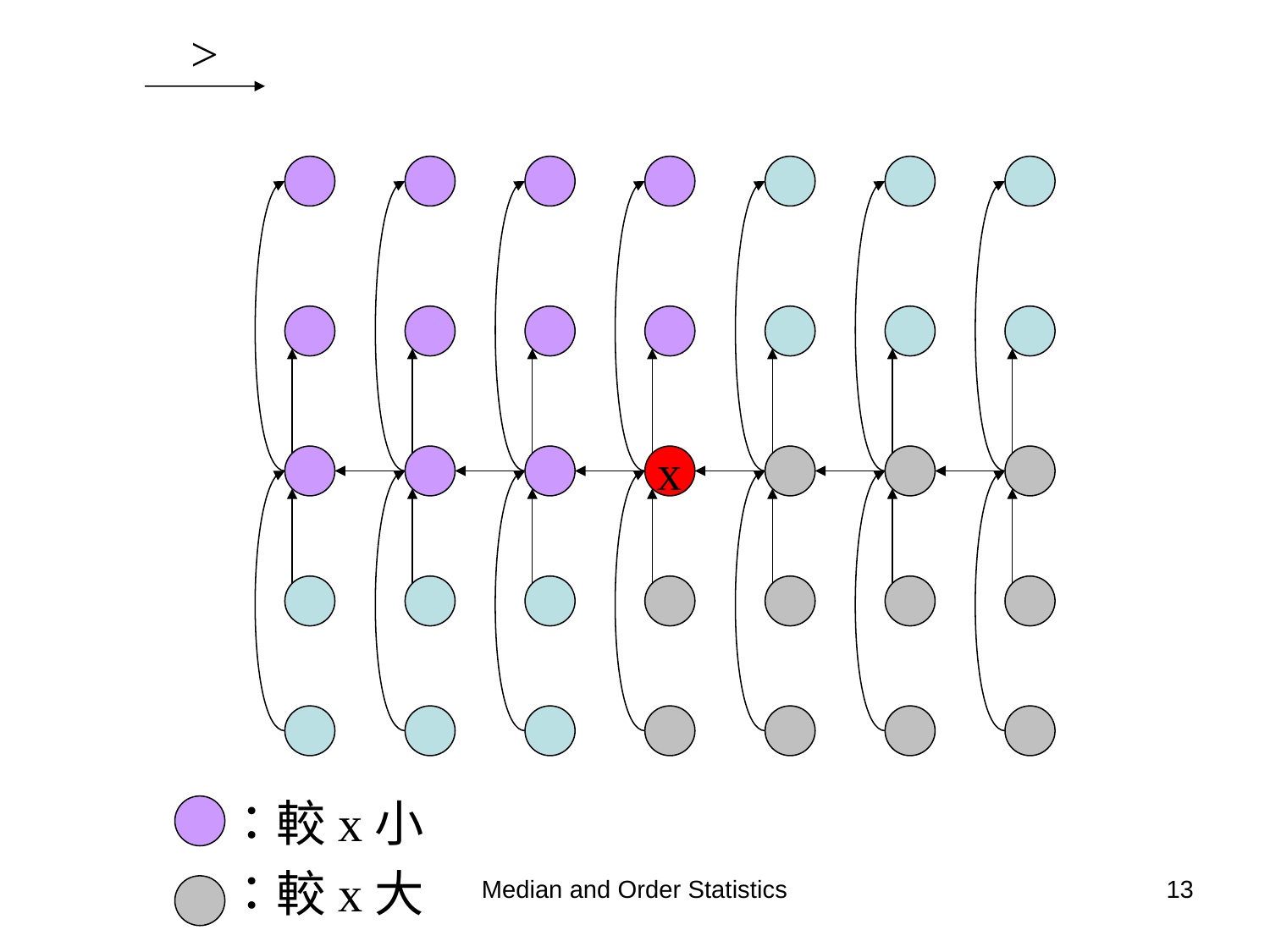

>

x

：較x小

：較x大
Median and Order Statistics
13